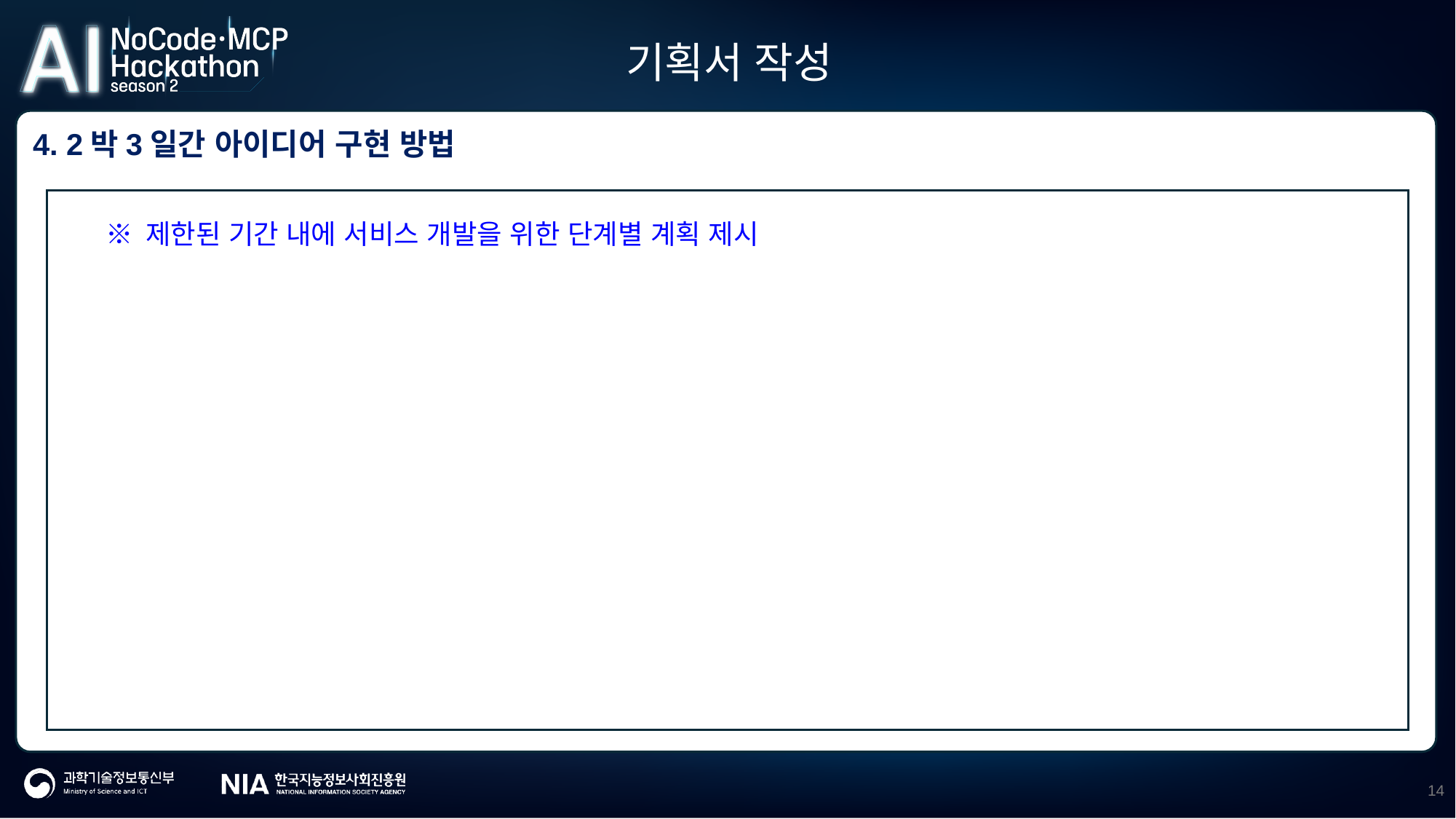

기획서 작성

4. 2박3일간 아이디어 구현 방법

※ 제한된 기간 내에 서비스 개발을 위한 단계별 계획 제시